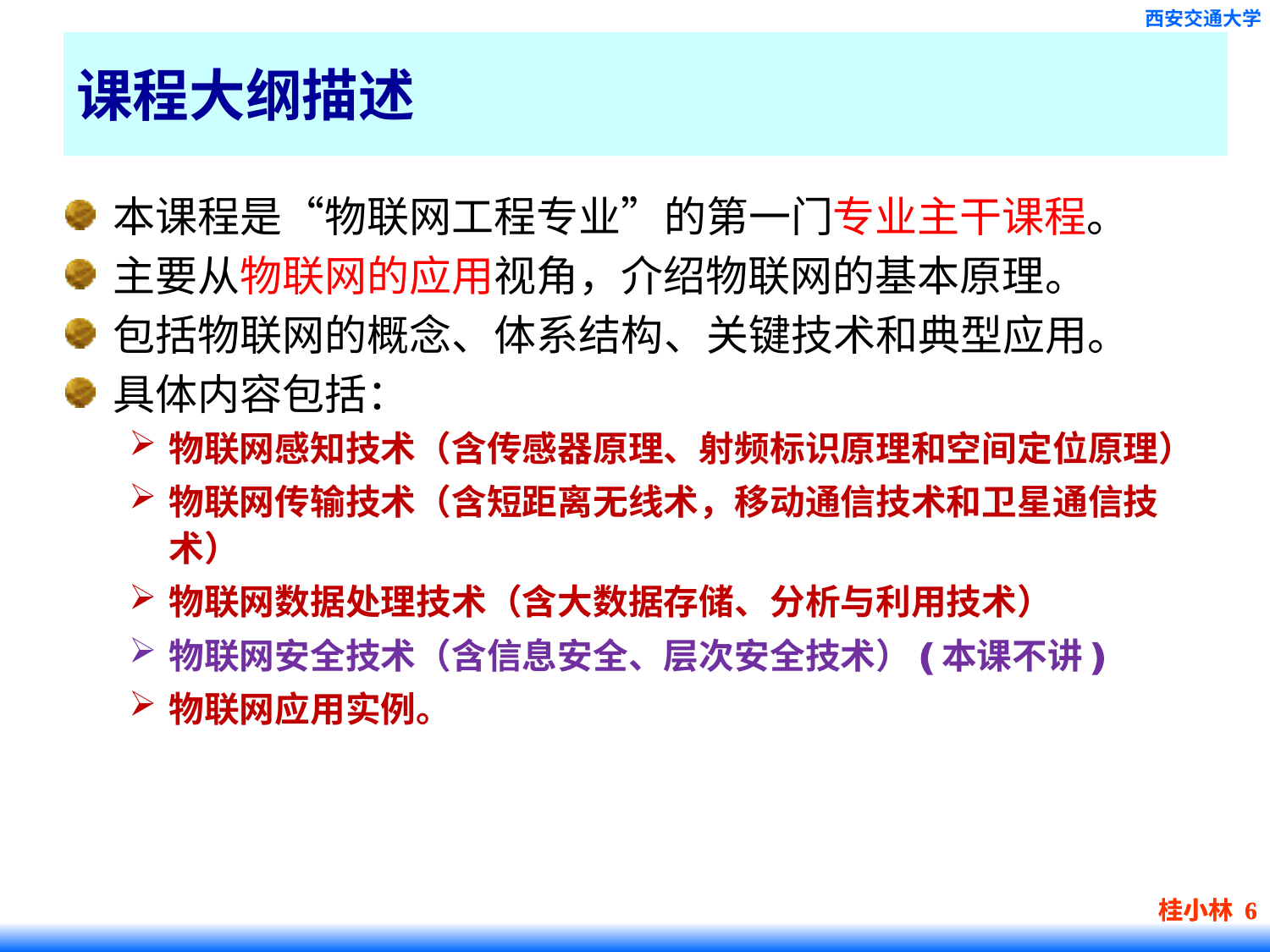

# 课程大纲描述
本课程是“物联网工程专业”的第一门专业主干课程。
主要从物联网的应用视角，介绍物联网的基本原理。
包括物联网的概念、体系结构、关键技术和典型应用。
具体内容包括：
物联网感知技术（含传感器原理、射频标识原理和空间定位原理）
物联网传输技术（含短距离无线术，移动通信技术和卫星通信技术）
物联网数据处理技术（含大数据存储、分析与利用技术）
物联网安全技术（含信息安全、层次安全技术）(本课不讲)
物联网应用实例。
桂小林 6
桂小林 6